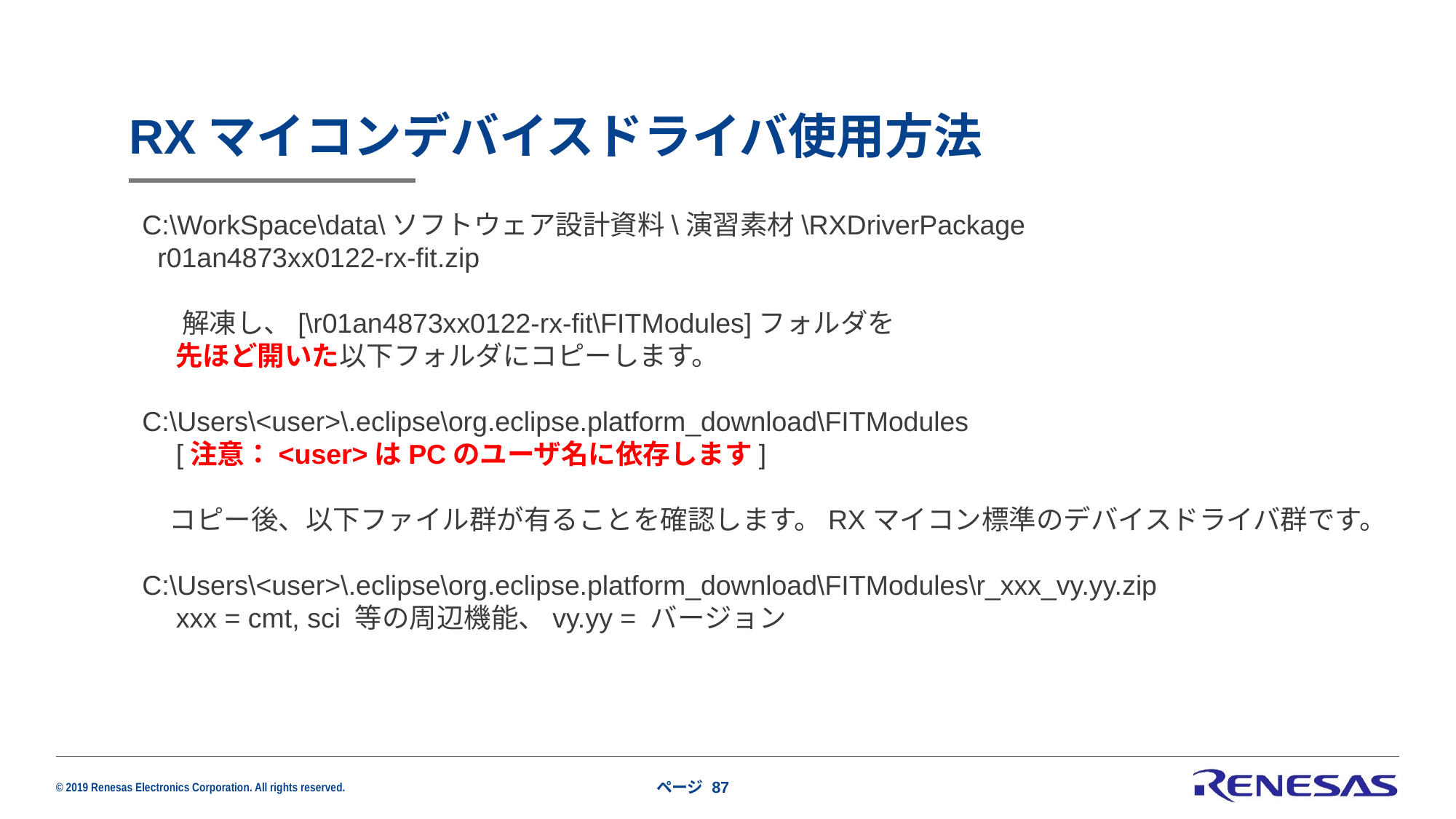

# RXマイコンデバイスドライバ使用方法
C:\WorkSpace\data\ソフトウェア設計資料\演習素材\RXDriverPackage
  r01an4873xx0122-rx-fit.zip

 　解凍し、[\r01an4873xx0122-rx-fit\FITModules]フォルダを
　 先ほど開いた以下フォルダにコピーします。

C:\Users\<user>\.eclipse\org.eclipse.platform_download\FITModules
　[注意：<user>はPCのユーザ名に依存します]

　コピー後、以下ファイル群が有ることを確認します。RXマイコン標準のデバイスドライバ群です。

C:\Users\<user>\.eclipse\org.eclipse.platform_download\FITModules\r_xxx_vy.yy.zip
　xxx = cmt, sci 等の周辺機能、vy.yy = バージョン
ページ 87